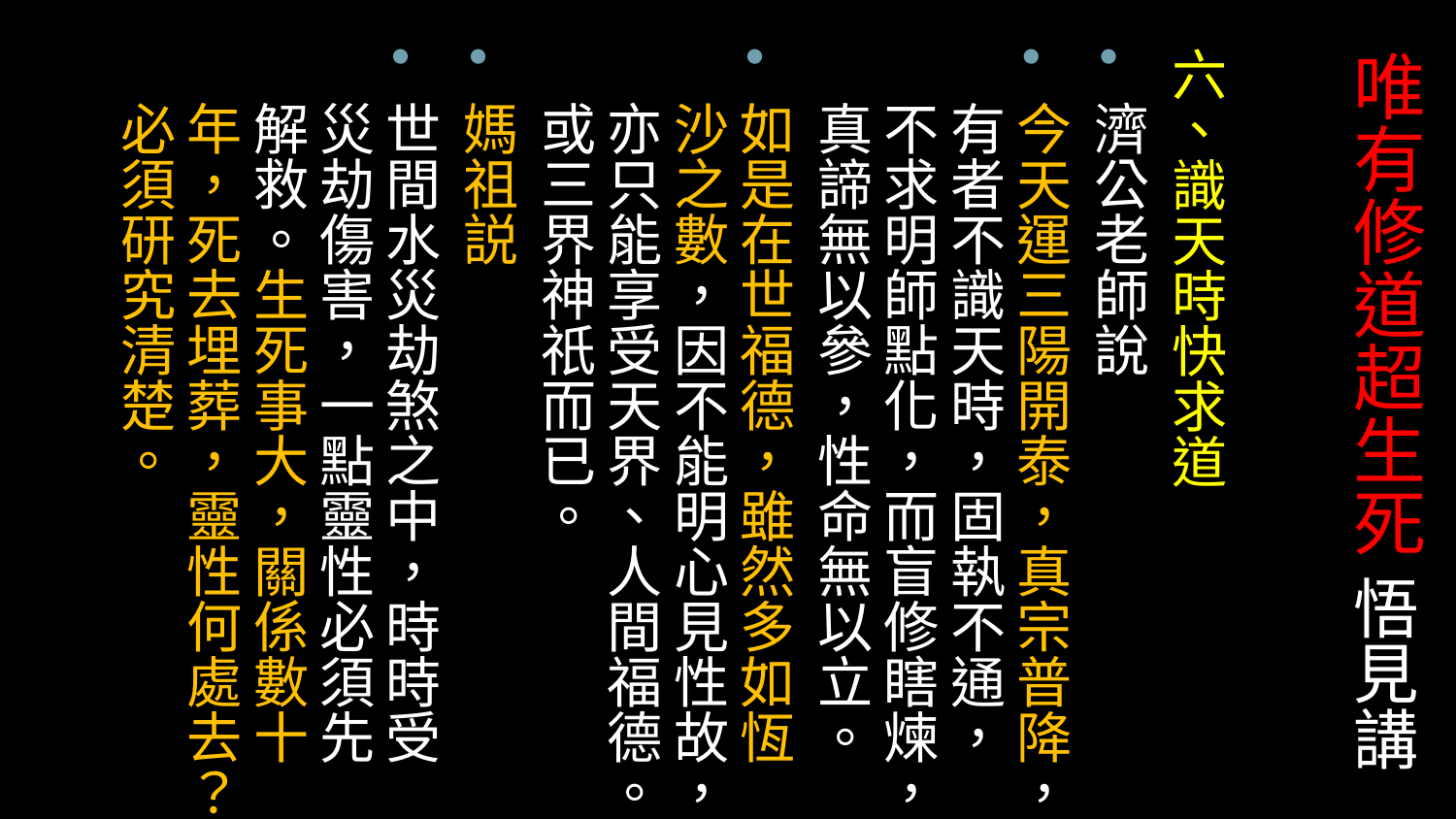

六、識天時快求道
濟公老師說
今天運三陽開泰，真宗普降，有者不識天時，固執不通，不求明師點化，而盲修瞎煉，真諦無以參，性命無以立。
如是在世福德，雖然多如恆沙之數，因不能明心見性故，亦只能享受天界、人間福德。或三界神祇而已。
媽祖説
世間水災劫煞之中，時時受災劫傷害，一點靈性必須先解救。生死事大，關係數十年，死去埋葬，靈性何處去？必須研究清楚。

# 唯有修道超生死 悟見講